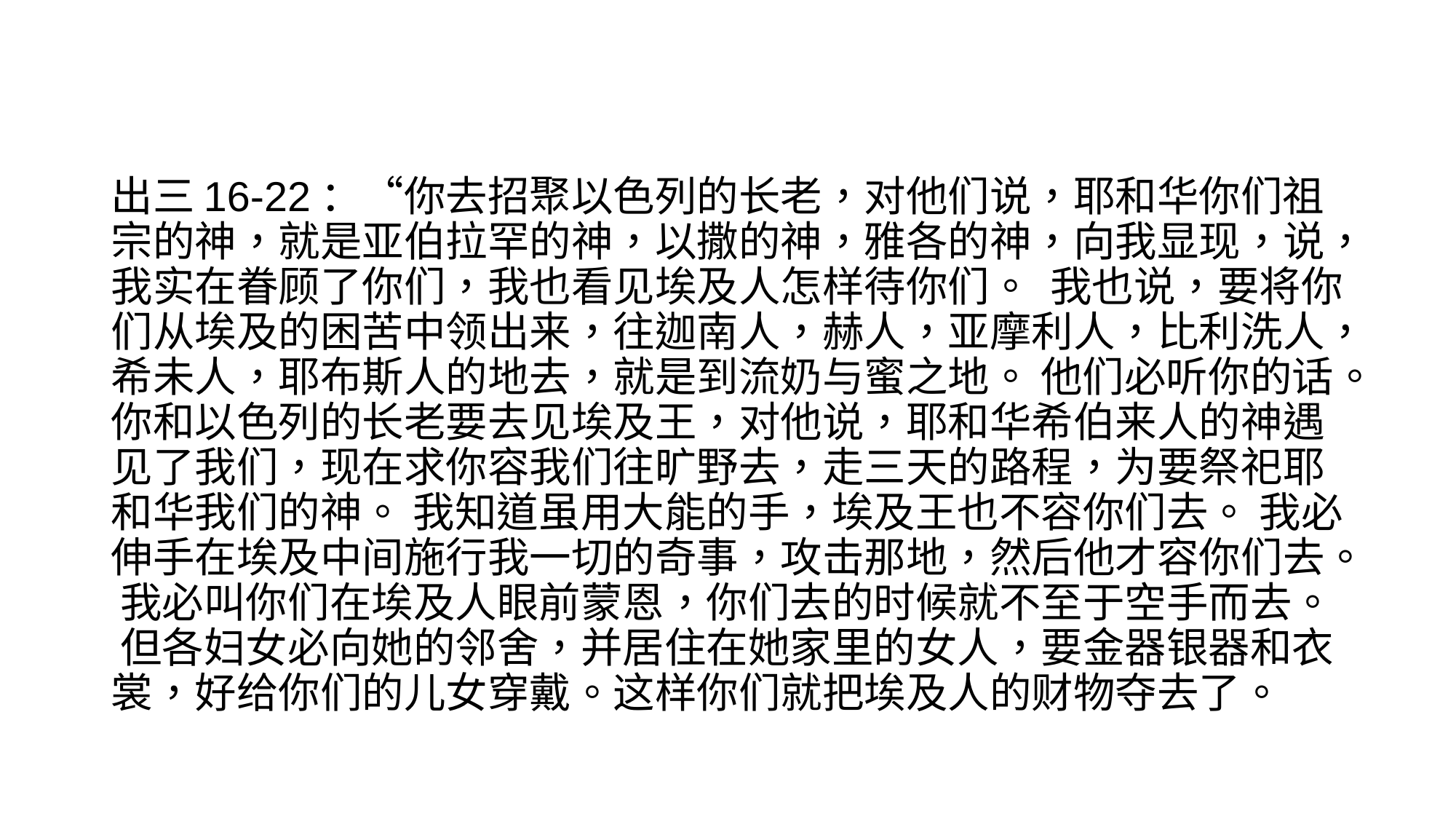

#
出三16-22：“你去招聚以色列的长老，对他们说，耶和华你们祖宗的神，就是亚伯拉罕的神，以撒的神，雅各的神，向我显现，说，我实在眷顾了你们，我也看见埃及人怎样待你们。  我也说，要将你们从埃及的困苦中领出来，往迦南人，赫人，亚摩利人，比利洗人，希未人，耶布斯人的地去，就是到流奶与蜜之地。 他们必听你的话。你和以色列的长老要去见埃及王，对他说，耶和华希伯来人的神遇见了我们，现在求你容我们往旷野去，走三天的路程，为要祭祀耶和华我们的神。 我知道虽用大能的手，埃及王也不容你们去。 我必伸手在埃及中间施行我一切的奇事，攻击那地，然后他才容你们去。 我必叫你们在埃及人眼前蒙恩，你们去的时候就不至于空手而去。  但各妇女必向她的邻舍，并居住在她家里的女人，要金器银器和衣裳，好给你们的儿女穿戴。这样你们就把埃及人的财物夺去了。